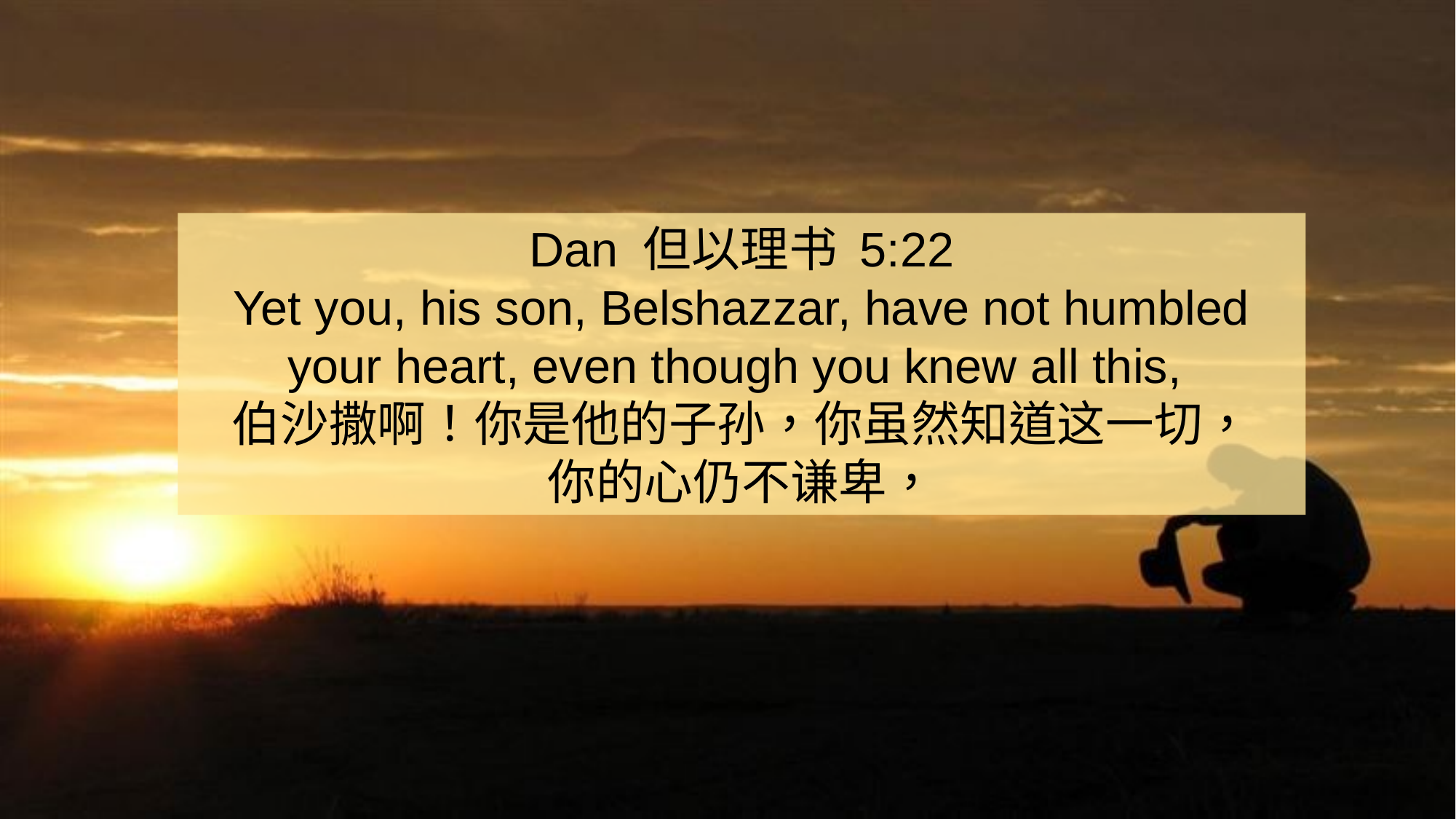

Dan 但以理书 5:22
Yet you, his son, Belshazzar, have not humbled your heart, even though you knew all this,
伯沙撒啊！你是他的子孙，你虽然知道这一切，
你的心仍不谦卑，